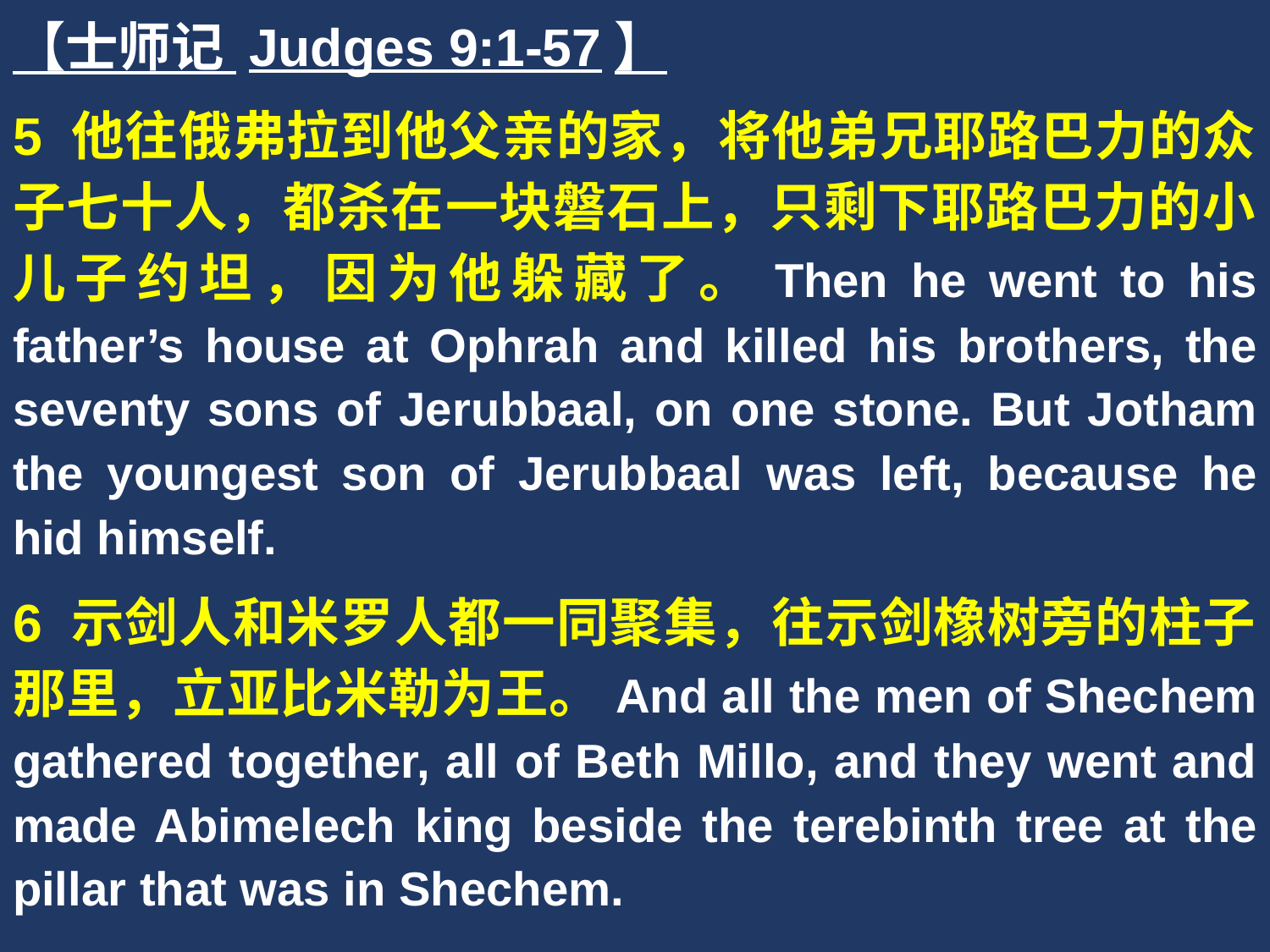

【士师记 Judges 9:1-57】
5 他往俄弗拉到他父亲的家，将他弟兄耶路巴力的众子七十人，都杀在一块磐石上，只剩下耶路巴力的小儿子约坦，因为他躲藏了。Then he went to his father’s house at Ophrah and killed his brothers, the seventy sons of Jerubbaal, on one stone. But Jotham the youngest son of Jerubbaal was left, because he hid himself.
6 示剑人和米罗人都一同聚集，往示剑橡树旁的柱子那里，立亚比米勒为王。And all the men of Shechem gathered together, all of Beth Millo, and they went and made Abimelech king beside the terebinth tree at the pillar that was in Shechem.